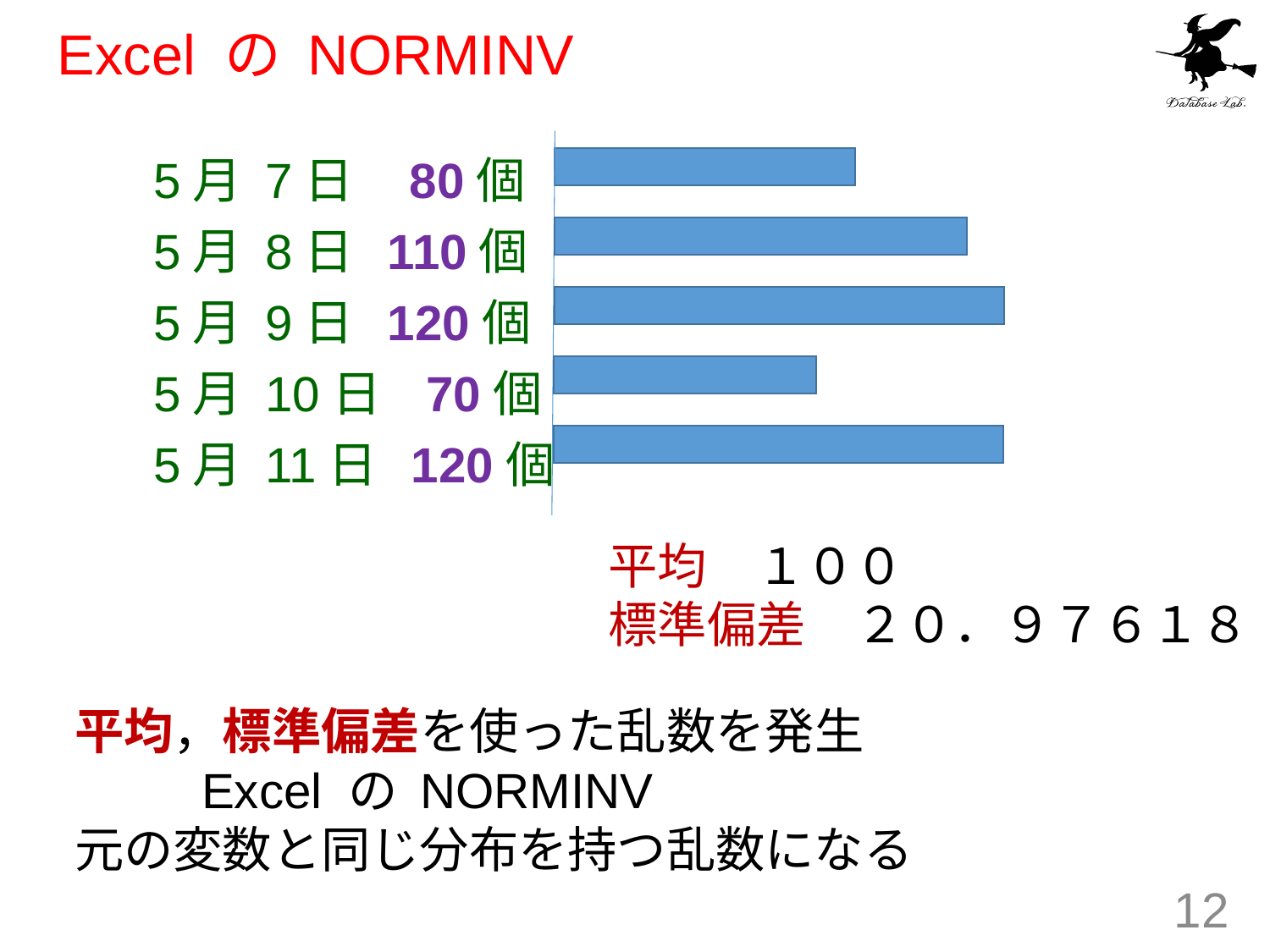

# Excel の NORMINV
5月 7日    80個
5月 8日  110個
5月 9日  120個
5月 10日   70個
5月 11日  120個

平均　１００
標準偏差　２０．９７６１８
平均，標準偏差を使った乱数を発生
	Excel の NORMINV
元の変数と同じ分布を持つ乱数になる

12